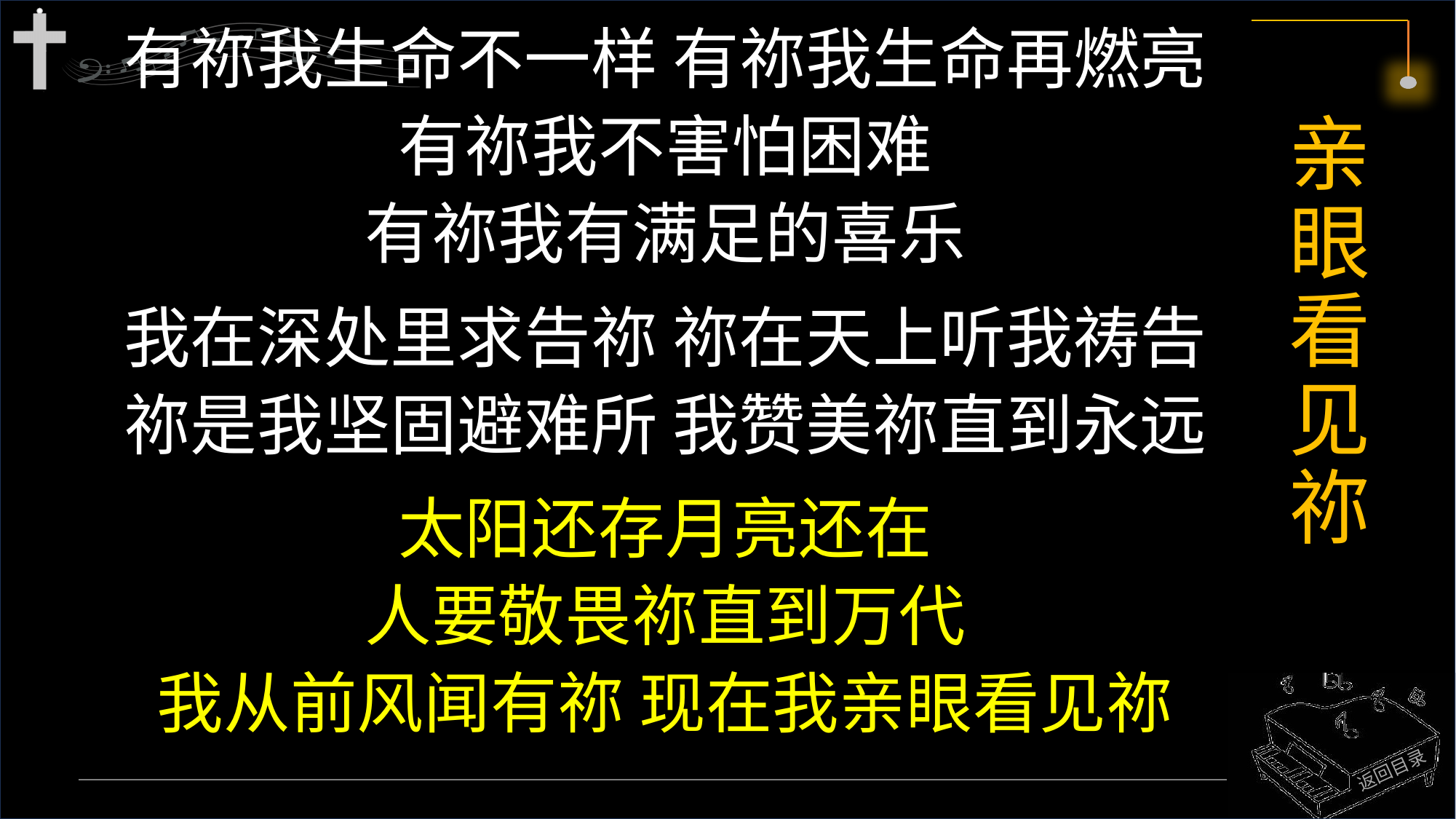

有祢我生命不一样 有祢我生命再燃亮
有祢我不害怕困难
有祢我有满足的喜乐

我在深处里求告祢 祢在天上听我祷告
祢是我坚固避难所 我赞美祢直到永远

太阳还存月亮还在
人要敬畏祢直到万代
我从前风闻有祢 现在我亲眼看见祢
# 亲眼看见祢